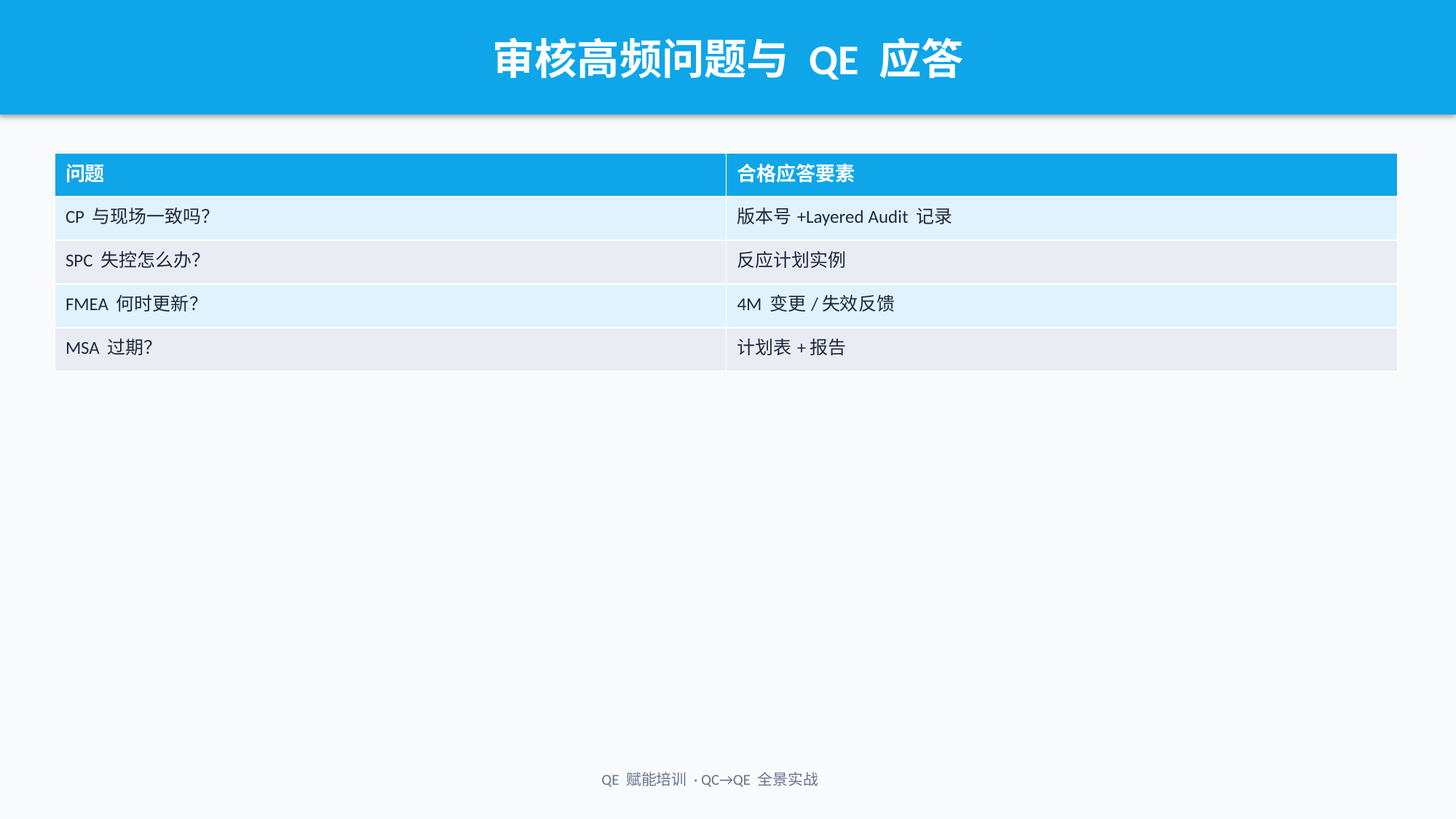

审核高频问题与 QE 应答
| 问题 | 合格应答要素 |
| --- | --- |
| CP 与现场一致吗？ | 版本号+Layered Audit 记录 |
| SPC 失控怎么办？ | 反应计划实例 |
| FMEA 何时更新？ | 4M 变更/失效反馈 |
| MSA 过期？ | 计划表+报告 |
QE 赋能培训 · QC→QE 全景实战